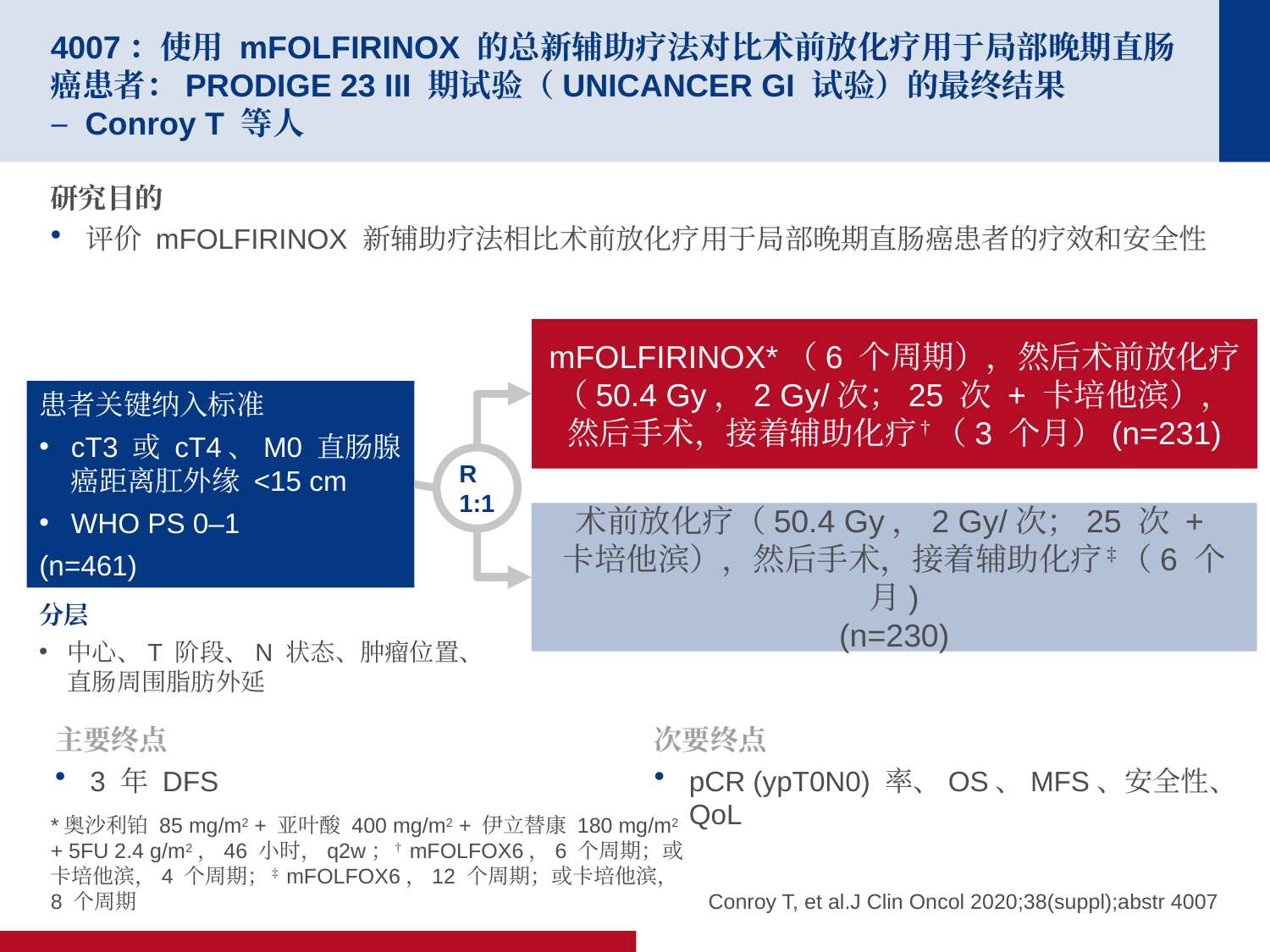

# 4007：使用 mFOLFIRINOX 的总新辅助疗法对比术前放化疗用于局部晚期直肠癌患者：PRODIGE 23 III 期试验（UNICANCER GI 试验）的最终结果 – Conroy T 等人
研究目的
评价 mFOLFIRINOX 新辅助疗法相比术前放化疗用于局部晚期直肠癌患者的疗效和安全性
mFOLFIRINOX*（6 个周期），然后术前放化疗
（50.4 Gy，2 Gy/次；25 次 + 卡培他滨），
然后手术，接着辅助化疗†（3 个月）(n=231)
患者关键纳入标准
cT3 或 cT4、M0 直肠腺癌距离肛外缘 <15 cm
WHO PS 0–1
(n=461)
R
1:1
术前放化疗（50.4 Gy，2 Gy/次；25 次 +
卡培他滨），然后手术，接着辅助化疗‡（6 个月)
(n=230)
分层
中心、T 阶段、N 状态、肿瘤位置、
直肠周围脂肪外延

主要终点
3 年 DFS
次要终点
pCR (ypT0N0) 率、OS、MFS、安全性、QoL
*奥沙利铂 85 mg/m2 + 亚叶酸 400 mg/m2 + 伊立替康 180 mg/m2 + 5FU 2.4 g/m2，46 小时，q2w；†mFOLFOX6，6 个周期；或卡培他滨，4 个周期；‡mFOLFOX6，12 个周期；或卡培他滨，8 个周期
Conroy T, et al.J Clin Oncol 2020;38(suppl);abstr 4007